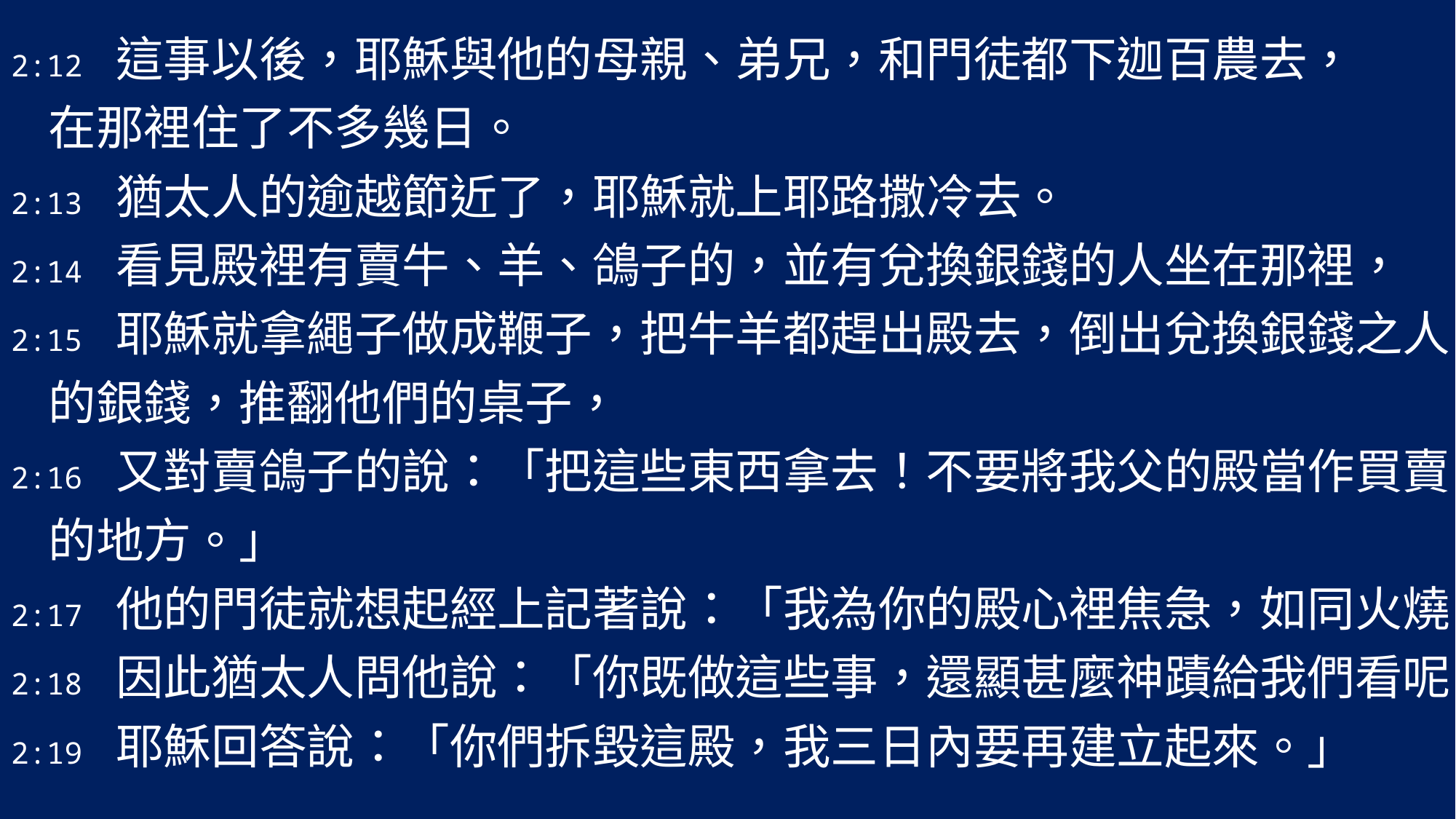

2:12 這事以後，耶穌與他的母親、弟兄，和門徒都下迦百農去，
   在那裡住了不多幾日。
2:13 猶太人的逾越節近了，耶穌就上耶路撒冷去。
2:14 看見殿裡有賣牛、羊、鴿子的，並有兌換銀錢的人坐在那裡，
2:15 耶穌就拿繩子做成鞭子，把牛羊都趕出殿去，倒出兌換銀錢之人
   的銀錢，推翻他們的桌子，
2:16 又對賣鴿子的說：「把這些東西拿去！不要將我父的殿當作買賣
   的地方。」
2:17 他的門徒就想起經上記著說：「我為你的殿心裡焦急，如同火燒。」
2:18 因此猶太人問他說：「你既做這些事，還顯甚麼神蹟給我們看呢？」
2:19 耶穌回答說：「你們拆毀這殿，我三日內要再建立起來。」